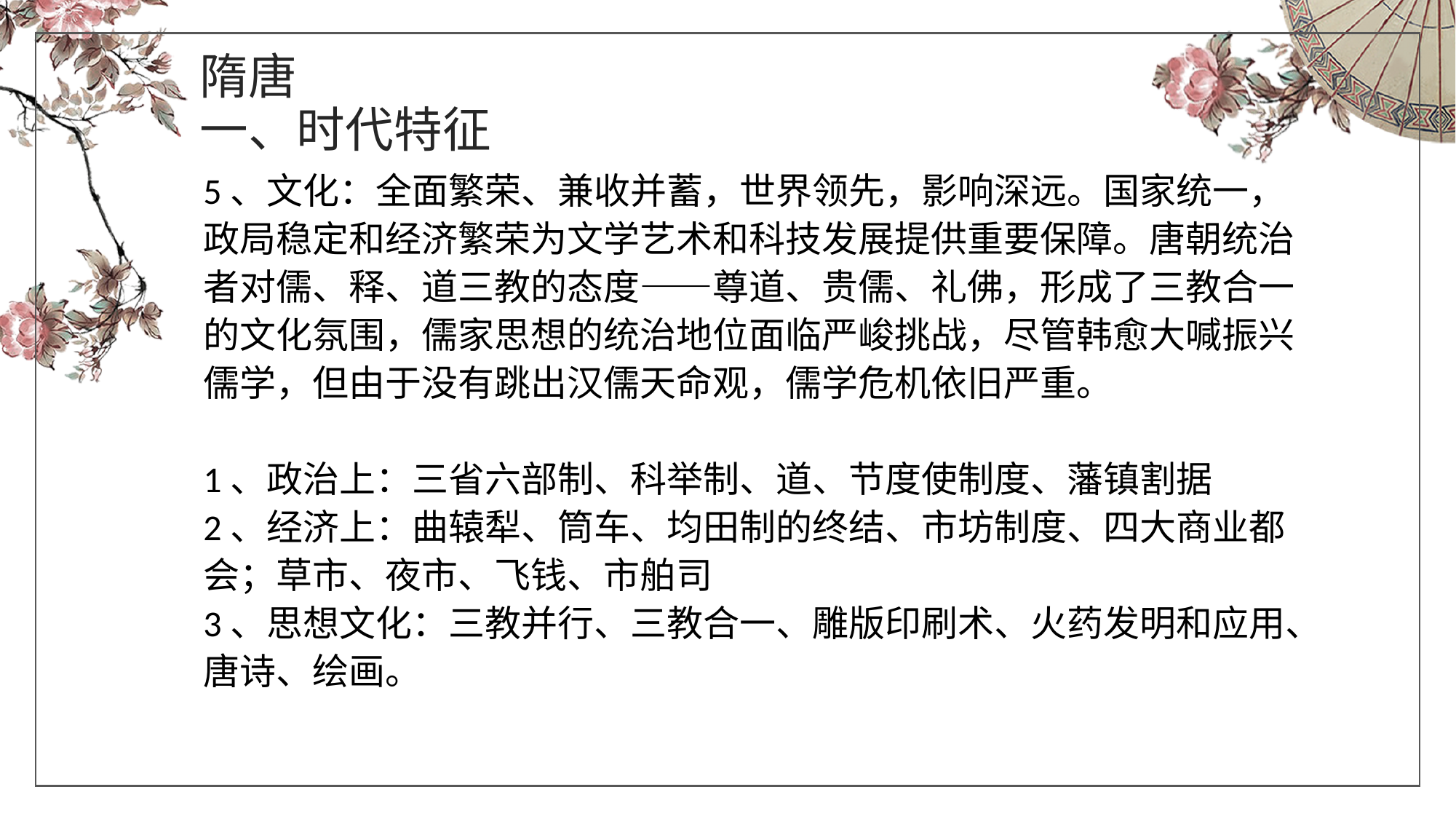

隋唐
一、时代特征
5、文化：全面繁荣、兼收并蓄，世界领先，影响深远。国家统一，政局稳定和经济繁荣为文学艺术和科技发展提供重要保障。唐朝统治者对儒、释、道三教的态度——尊道、贵儒、礼佛，形成了三教合一的文化氛围，儒家思想的统治地位面临严峻挑战，尽管韩愈大喊振兴儒学，但由于没有跳出汉儒天命观，儒学危机依旧严重。

1、政治上：三省六部制、科举制、道、节度使制度、藩镇割据
2、经济上：曲辕犁、筒车、均田制的终结、市坊制度、四大商业都会；草市、夜市、飞钱、市舶司
3、思想文化：三教并行、三教合一、雕版印刷术、火药发明和应用、唐诗、绘画。